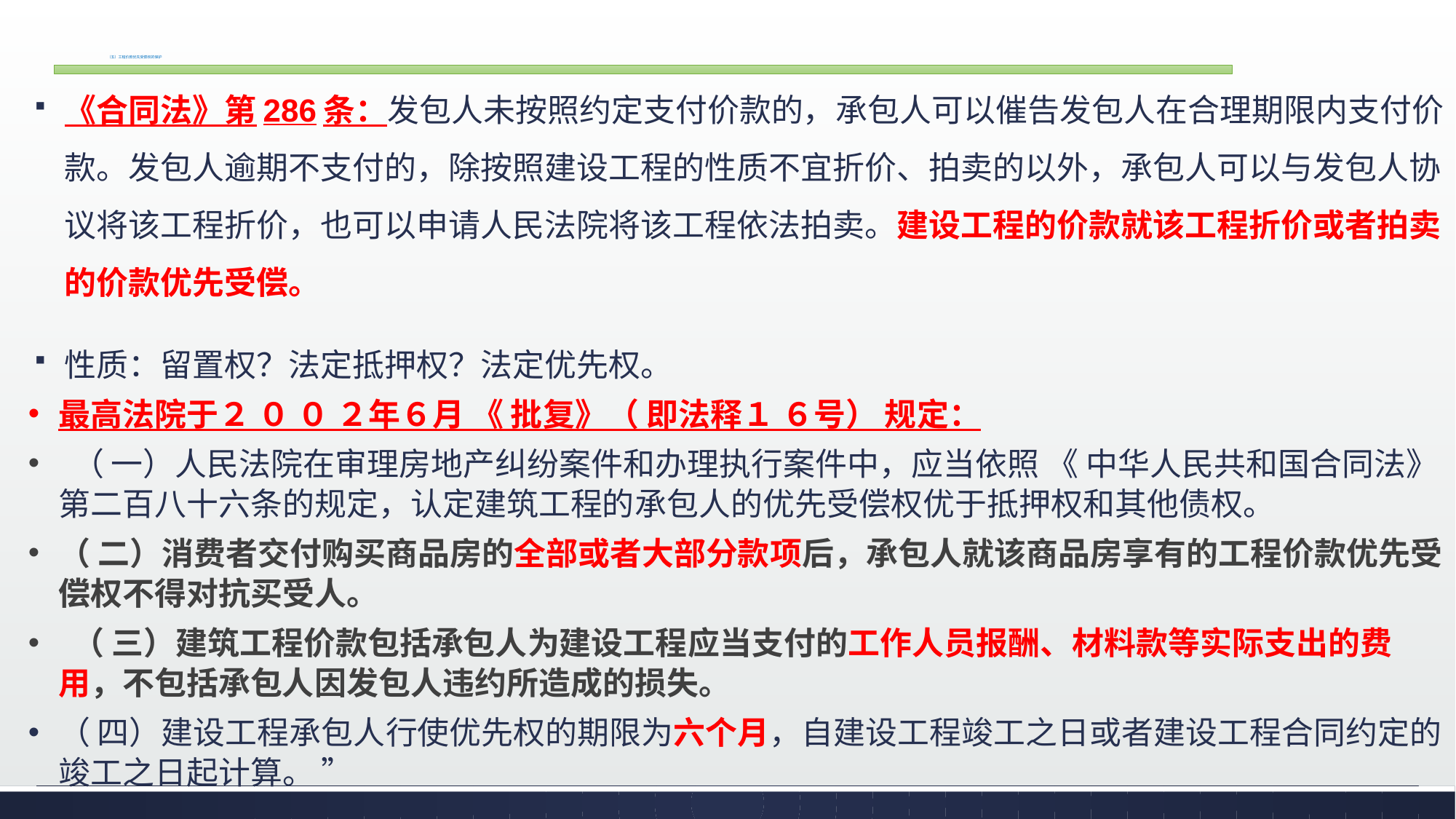

# （五）工程价款优先受偿权的保护

《合同法》第286条：发包人未按照约定支付价款的，承包人可以催告发包人在合理期限内支付价款。发包人逾期不支付的，除按照建设工程的性质不宜折价、拍卖的以外，承包人可以与发包人协议将该工程折价，也可以申请人民法院将该工程依法拍卖。建设工程的价款就该工程折价或者拍卖的价款优先受偿。
性质：留置权？法定抵押权？法定优先权。
最高法院于２ ０ ０ ２年６月 《 批复》（ 即法释１ ６号） 规定：
 （ 一）人民法院在审理房地产纠纷案件和办理执行案件中，应当依照 《 中华人民共和国合同法》第二百八十六条的规定，认定建筑工程的承包人的优先受偿权优于抵押权和其他债权。
（ 二）消费者交付购买商品房的全部或者大部分款项后，承包人就该商品房享有的工程价款优先受偿权不得对抗买受人。
 （ 三）建筑工程价款包括承包人为建设工程应当支付的工作人员报酬、材料款等实际支出的费用，不包括承包人因发包人违约所造成的损失。
（ 四）建设工程承包人行使优先权的期限为六个月，自建设工程竣工之日或者建设工程合同约定的竣工之日起计算。 ”